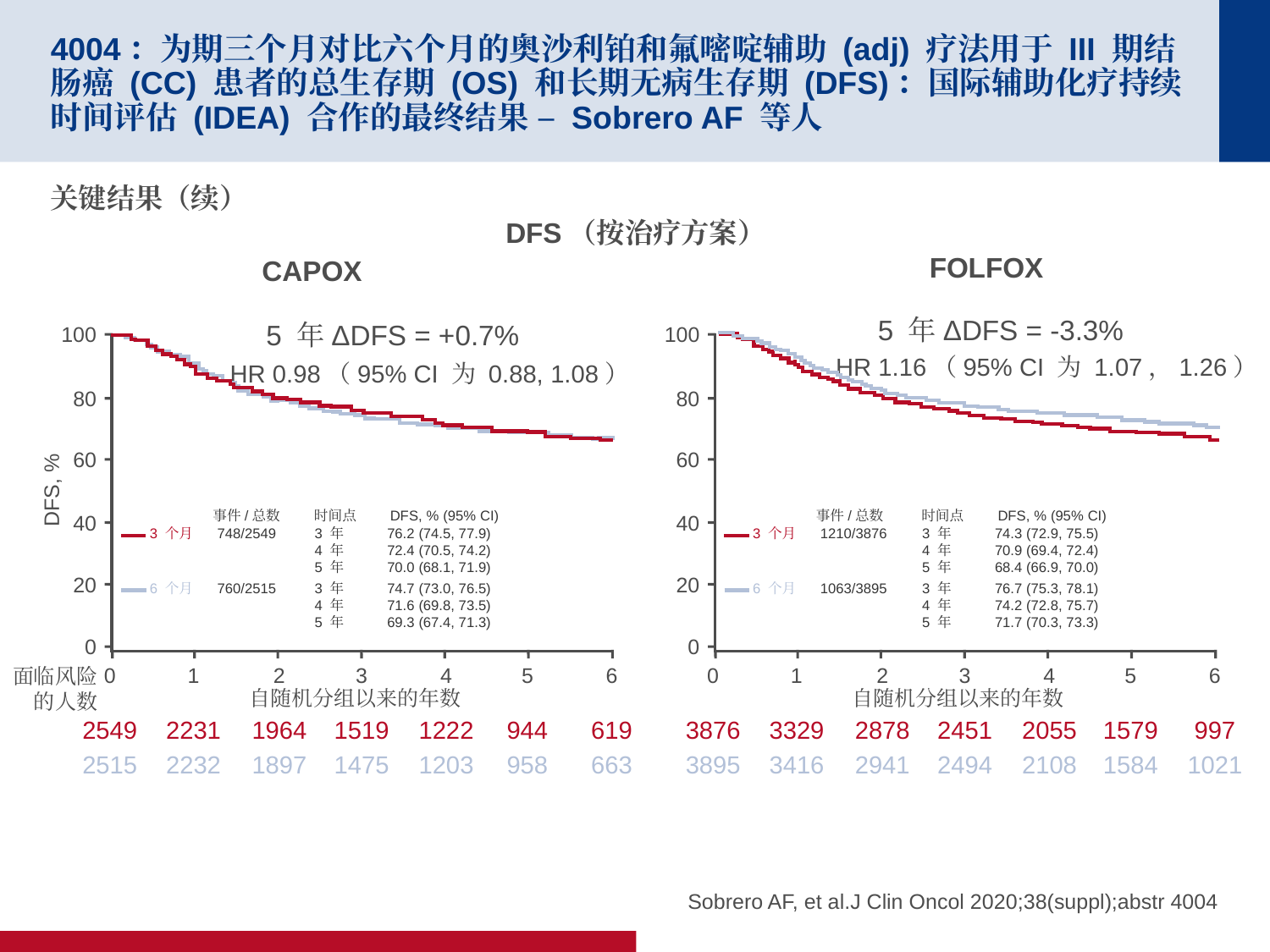

# 4004：为期三个月对比六个月的奥沙利铂和氟嘧啶辅助 (adj) 疗法用于 III 期结肠癌 (CC) 患者的总生存期 (OS) 和长期无病生存期 (DFS)：国际辅助化疗持续时间评估 (IDEA) 合作的最终结果 – Sobrero AF 等人
关键结果（续）
DFS（按治疗方案）
FOLFOX
5 年ΔDFS = -3.3%
100

80
60
40
20
0
自随机分组以来的年数
HR 1.16（95% CI 为 1.07，1.26）
事件/总数
时间点
DFS, % (95% CI)
3 个月
1210/3876
3 年
4 年
5 年
74.3 (72.9, 75.5)
70.9 (69.4, 72.4)
68.4 (66.9, 70.0)
6 个月
1063/3895
3 年
4 年
5 年
76.7 (75.3, 78.1)
74.2 (72.8, 75.7)
71.7 (70.3, 73.3)
0
1
2
3
4
5
6
3876
3329
2878
2451
2055
1579
997
3895
3416
2941
2494
2108
1584
1021
CAPOX
5 年ΔDFS = +0.7%
100

80
60
40
20
0
自随机分组以来的年数

HR 0.98（95% CI 为 0.88, 1.08）
DFS, %
事件/总数
时间点
DFS, % (95% CI)
3 个月
748/2549
3 年
4 年
5 年
76.2 (74.5, 77.9)
72.4 (70.5, 74.2)
70.0 (68.1, 71.9)
6 个月
760/2515
3 年
4 年
5 年
74.7 (73.0, 76.5)
71.6 (69.8, 73.5)
69.3 (67.4, 71.3)
0
1
2
3
4
5
6
2549
2231
1964
1519
1222
944
619
2515
2232
1897
1475
1203
958
663

面临风险
的人数
Sobrero AF, et al.J Clin Oncol 2020;38(suppl);abstr 4004